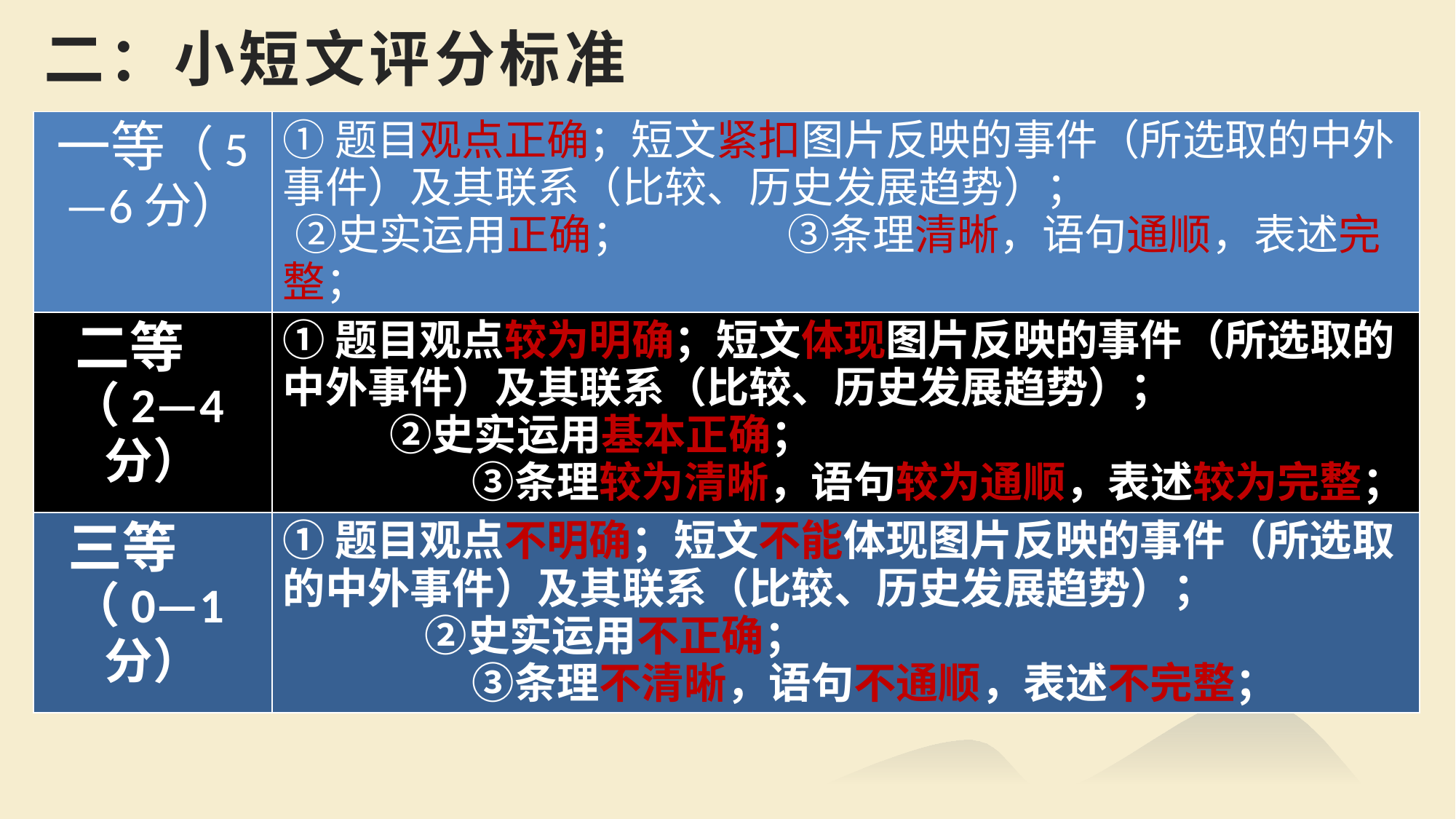

# 二：小短文评分标准
| 一等（5—6分） | ①题目观点正确；短文紧扣图片反映的事件（所选取的中外事件）及其联系（比较、历史发展趋势）； ②史实运用正确； ③条理清晰，语句通顺，表述完整； |
| --- | --- |
| 二等 （2—4分） | ①题目观点较为明确；短文体现图片反映的事件（所选取的中外事件）及其联系（比较、历史发展趋势）； ②史实运用基本正确； ③条理较为清晰，语句较为通顺，表述较为完整； |
| 三等 （0—1分） | ①题目观点不明确；短文不能体现图片反映的事件（所选取的中外事件）及其联系（比较、历史发展趋势）； ②史实运用不正确； ③条理不清晰，语句不通顺，表述不完整； |